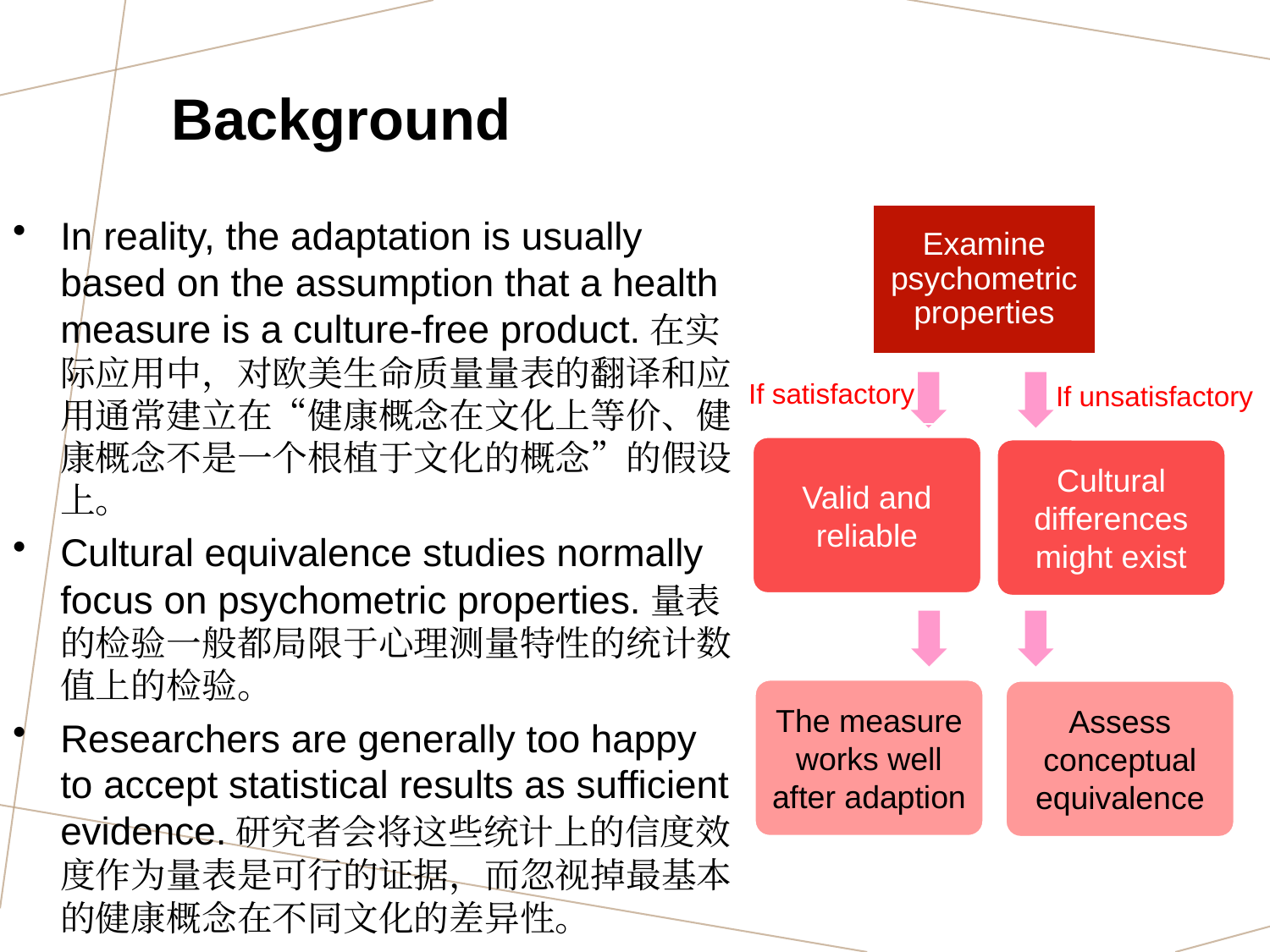

Background
In reality, the adaptation is usually based on the assumption that a health measure is a culture-free product.在实际应用中，对欧美生命质量量表的翻译和应用通常建立在“健康概念在文化上等价、健康概念不是一个根植于文化的概念”的假设上。
Cultural equivalence studies normally focus on psychometric properties.量表的检验一般都局限于心理测量特性的统计数值上的检验。
Researchers are generally too happy to accept statistical results as sufficient evidence.研究者会将这些统计上的信度效度作为量表是可行的证据，而忽视掉最基本的健康概念在不同文化的差异性。
Examine psychometric properties
If satisfactory
If unsatisfactory

Valid and reliable
Cultural differences might exist

The measure works well after adaption
Assess conceptual equivalence